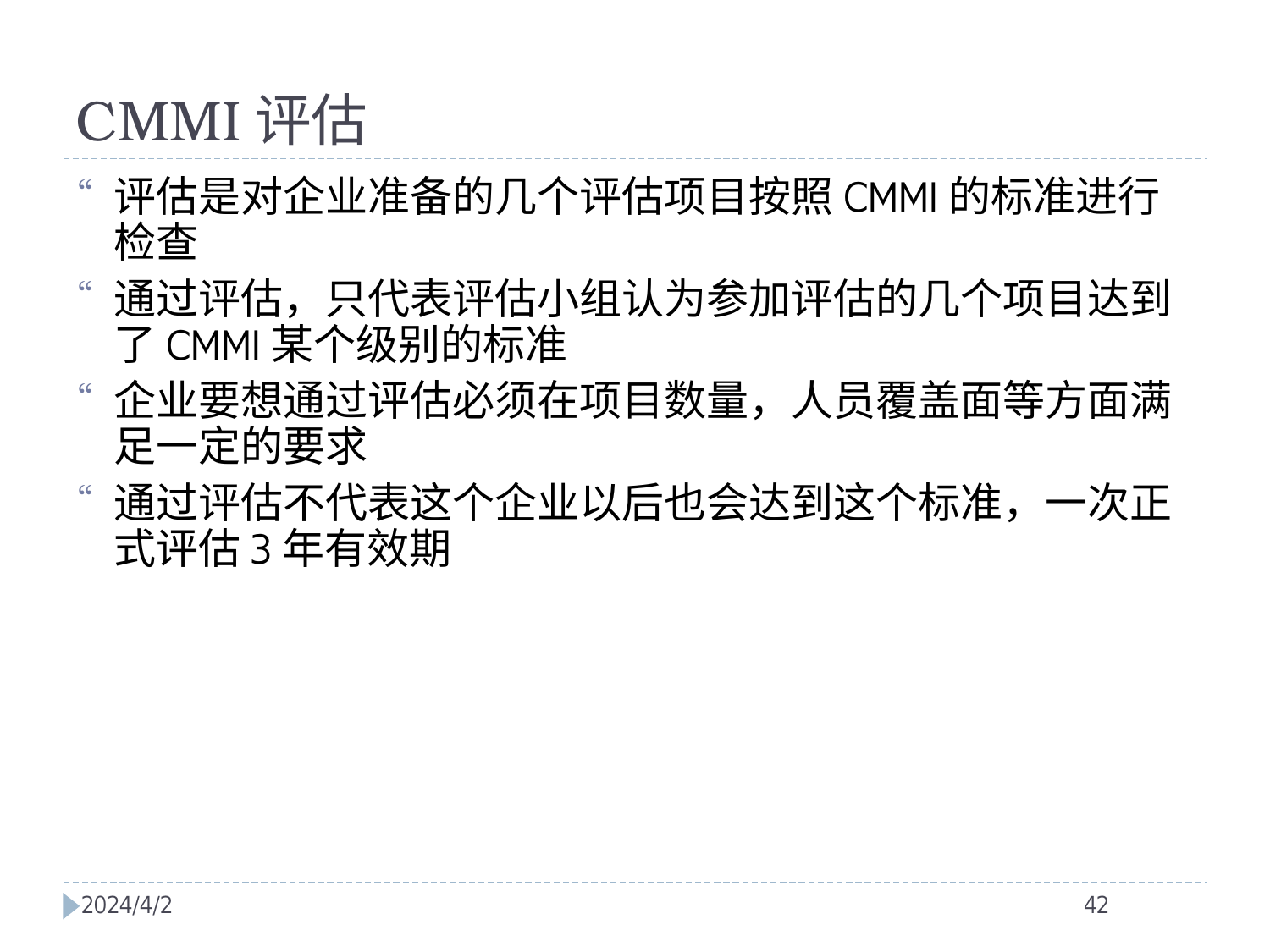

CMMI评估
评估是对企业准备的几个评估项目按照CMMI的标准进行检查
通过评估，只代表评估小组认为参加评估的几个项目达到了CMMI某个级别的标准
企业要想通过评估必须在项目数量，人员覆盖面等方面满足一定的要求
通过评估不代表这个企业以后也会达到这个标准，一次正式评估3年有效期
2024/4/2
42